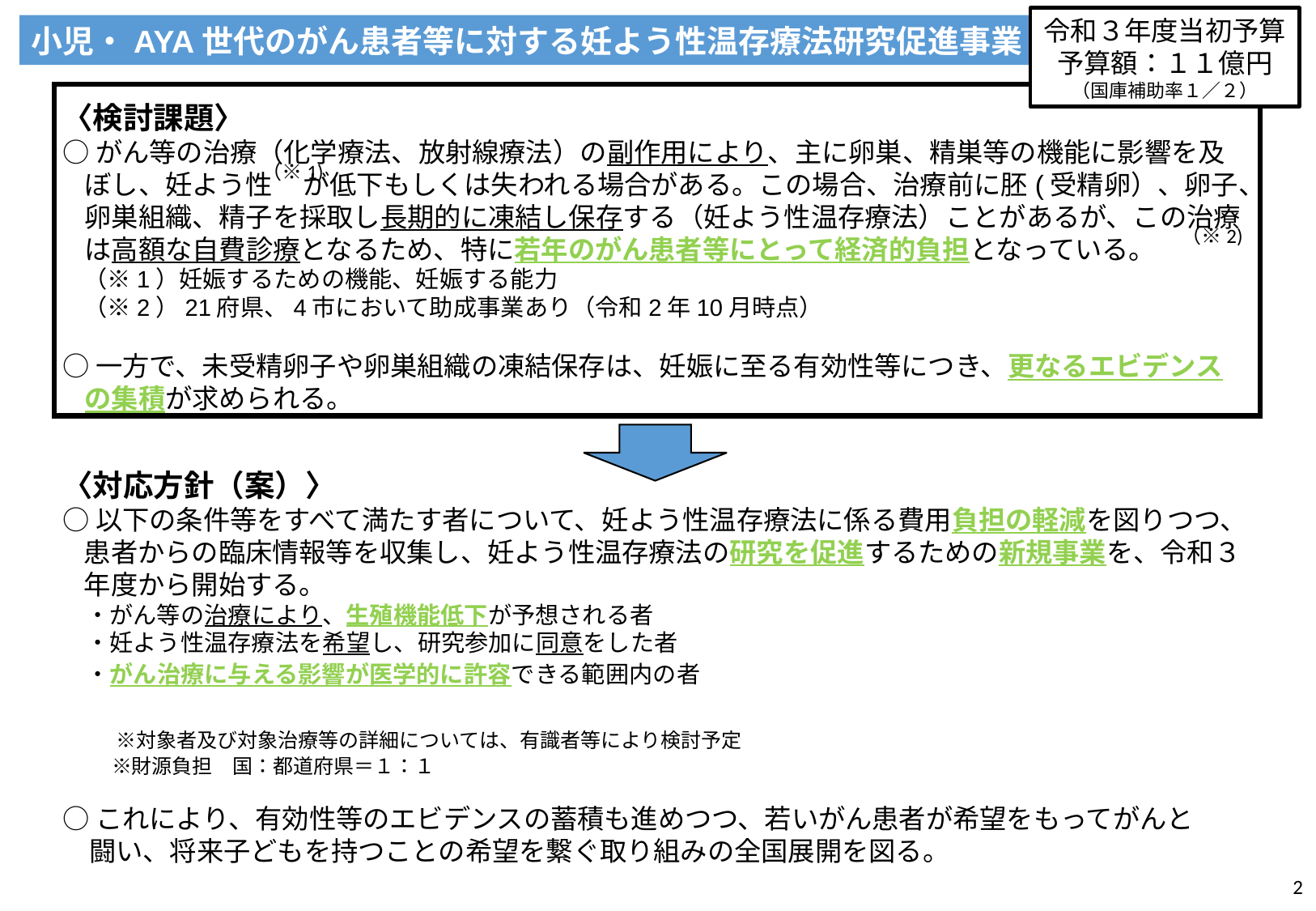

令和３年度当初予算
予算額：１１億円
（国庫補助率１／２）
小児・AYA世代のがん患者等に対する妊よう性温存療法研究促進事業

〈検討課題〉
○がん等の治療（化学療法、放射線療法）の副作用により、主に卵巣、精巣等の機能に影響を及ぼし、妊よう性     が低下もしくは失われる場合がある。この場合、治療前に胚(受精卵）、卵子、卵巣組織、精子を採取し長期的に凍結し保存する（妊よう性温存療法）ことがあるが、この治療は高額な自費診療となるため、特に若年のがん患者等にとって経済的負担となっている。
   （※1）妊娠するための機能、妊娠する能力
   （※2）21府県、4市において助成事業あり（令和2年10月時点）

○一方で、未受精卵子や卵巣組織の凍結保存は、妊娠に至る有効性等につき、更なるエビデンスの集積が求められる。

〈対応方針（案）〉
○以下の条件等をすべて満たす者について、妊よう性温存療法に係る費用負担の軽減を図りつつ、患者からの臨床情報等を収集し、妊よう性温存療法の研究を促進するための新規事業を、令和３年度から開始する。
　・がん等の治療により、生殖機能低下が予想される者
　・妊よう性温存療法を希望し、研究参加に同意をした者
　・がん治療に与える影響が医学的に許容できる範囲内の者
　　※対象者及び対象治療等の詳細については、有識者等により検討予定
　　  ※財源負担　国：都道府県＝１：１

○これにより、有効性等のエビデンスの蓄積も進めつつ、若いがん患者が希望をもってがんと
　闘い、将来子どもを持つことの希望を繋ぐ取り組みの全国展開を図る。

（※1)
（※2)

2